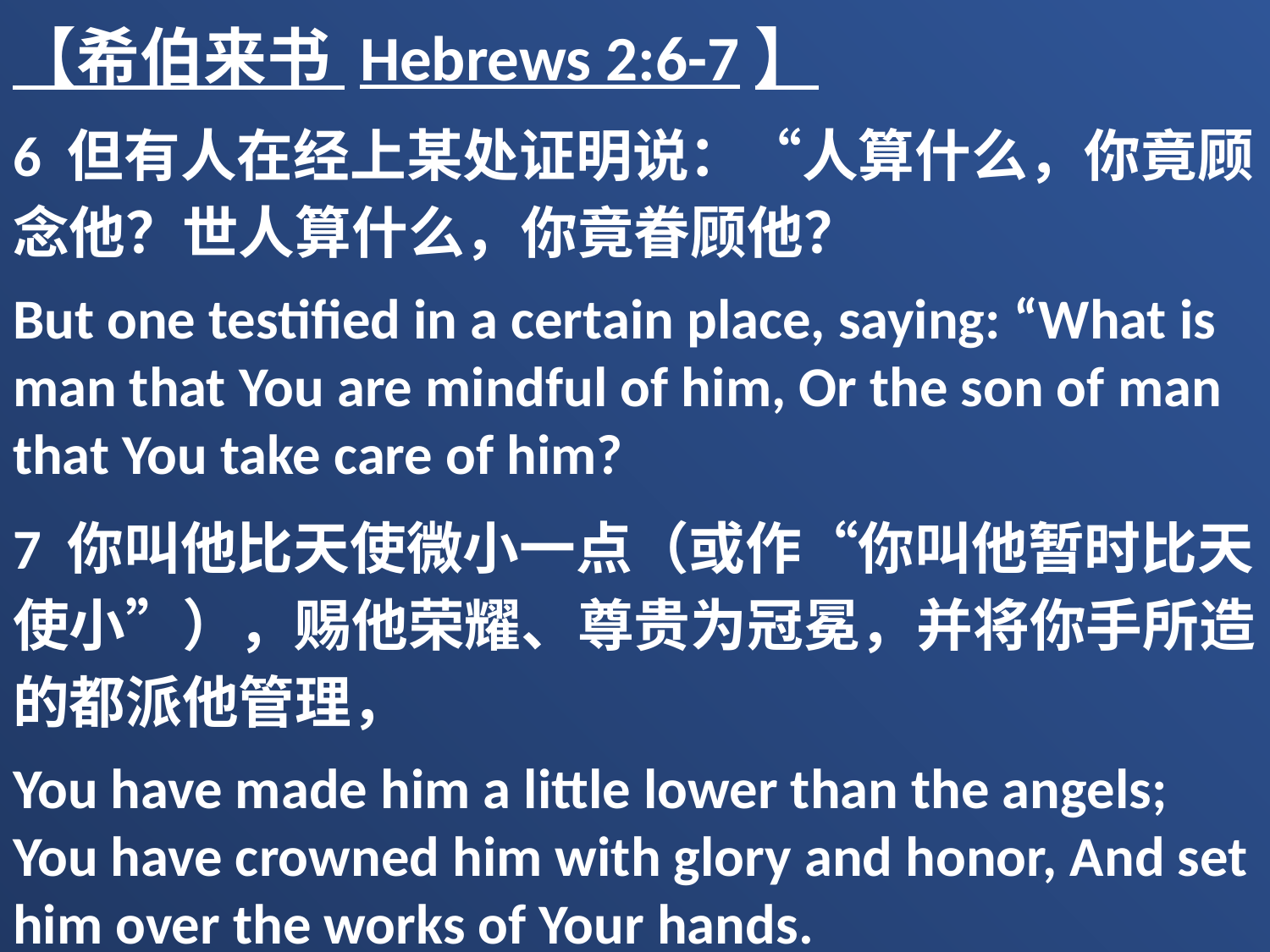

【希伯来书 Hebrews 2:6-7】
6 但有人在经上某处证明说：“人算什么，你竟顾念他？世人算什么，你竟眷顾他？
But one testified in a certain place, saying: “What is man that You are mindful of him, Or the son of man that You take care of him?
7 你叫他比天使微小一点（或作“你叫他暂时比天使小”），赐他荣耀、尊贵为冠冕，并将你手所造的都派他管理，
You have made him a little lower than the angels; You have crowned him with glory and honor, And set him over the works of Your hands.